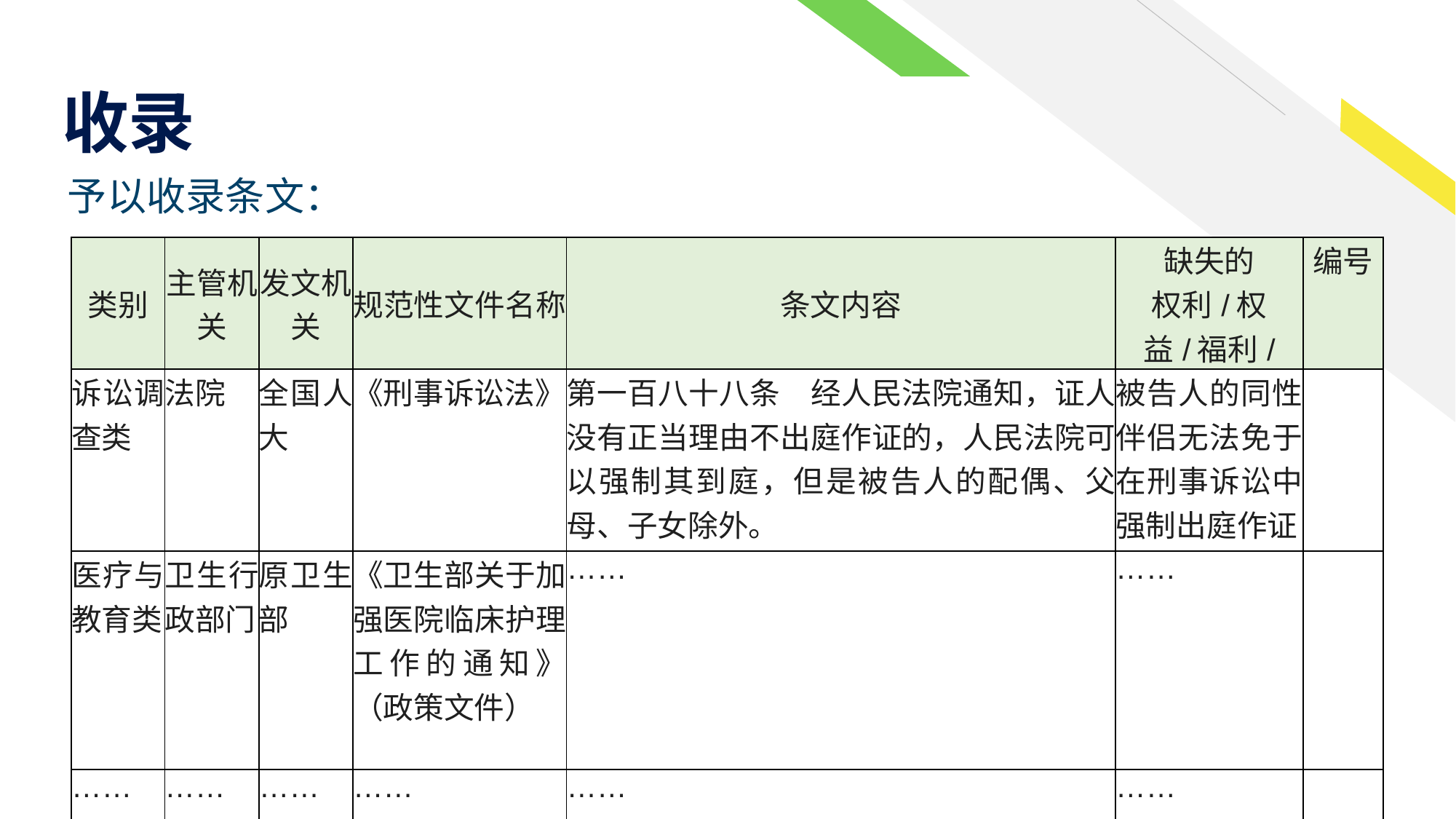

收录
予以收录条文：
| 类别 | 主管机关 | 发文机关 | 规范性文件名称 | 条文内容 | 缺失的 权利/权益/福利/ | 编号 |
| --- | --- | --- | --- | --- | --- | --- |
| 诉讼调查类 | 法院 | 全国人大 | 《刑事诉讼法》 | 第一百八十八条　经人民法院通知，证人没有正当理由不出庭作证的，人民法院可以强制其到庭，但是被告人的配偶、父母、子女除外。 | 被告人的同性伴侣无法免于在刑事诉讼中强制出庭作证 |  |
| 医疗与教育类 | 卫生行政部门 | 原卫生部 | 《卫生部关于加强医院临床护理工作的通知》（政策文件） | …… | …… |  |
| …… | …… | …… | …… | …… | …… |  |